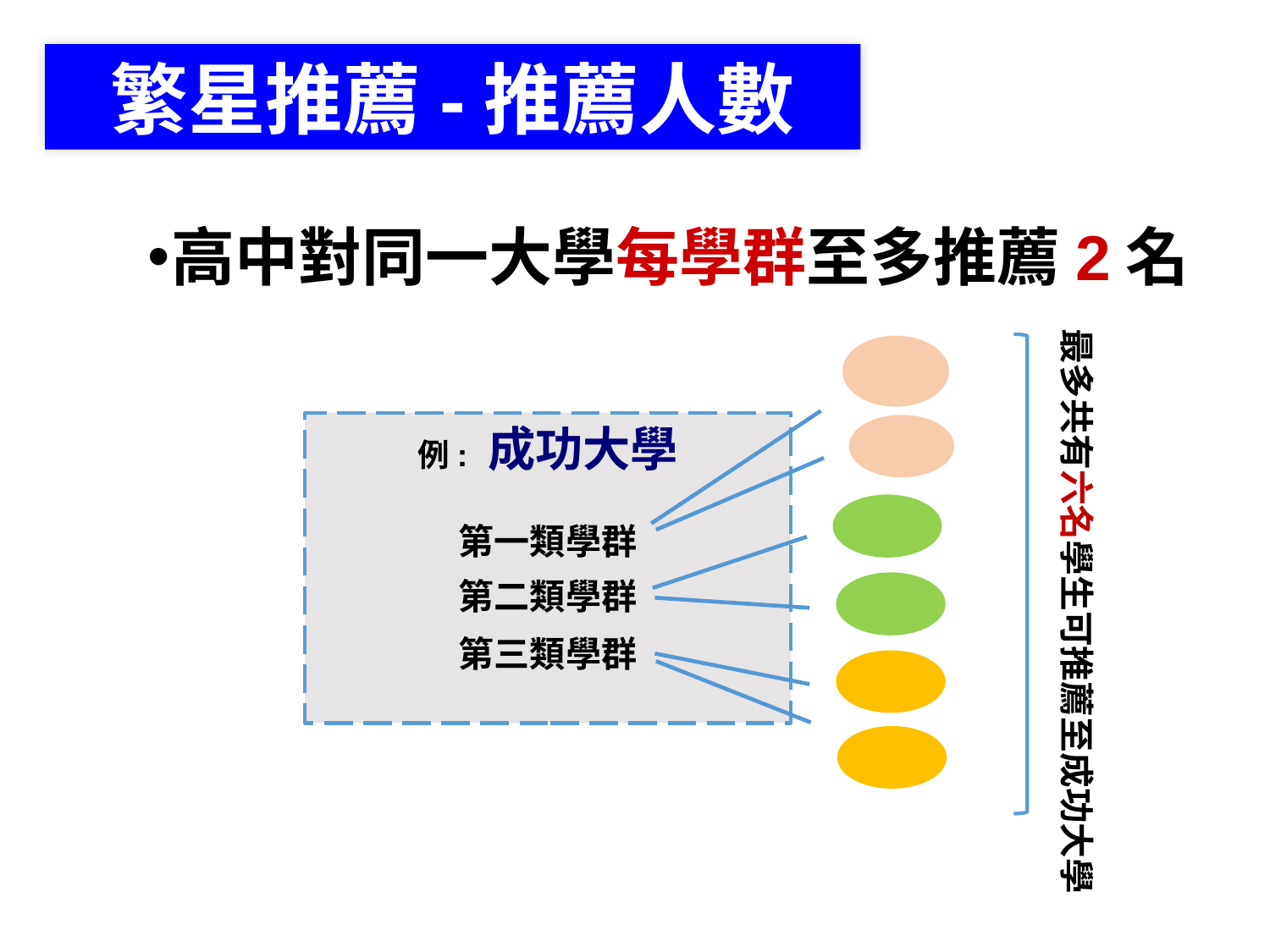

繁星推薦-推薦人數
高中對同一大學每學群至多推薦2名
最多共有六名學生可推薦至成功大學

例: 成功大學

第一類學群

第二類學群

第三類學群

繁星入學系統
15